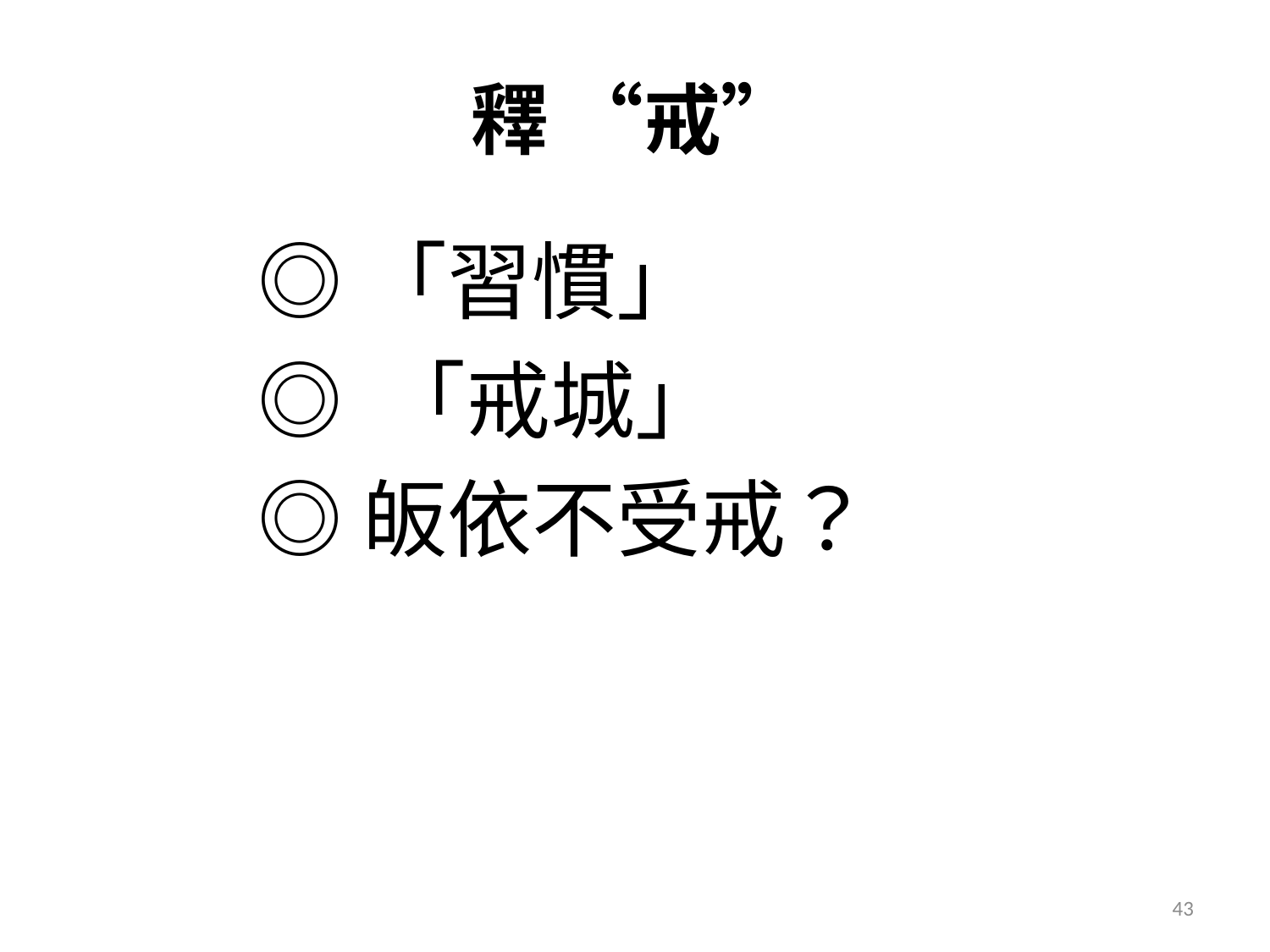

# 釋 “戒”
◎「習慣」
◎ 「戒城」
◎皈依不受戒？

43